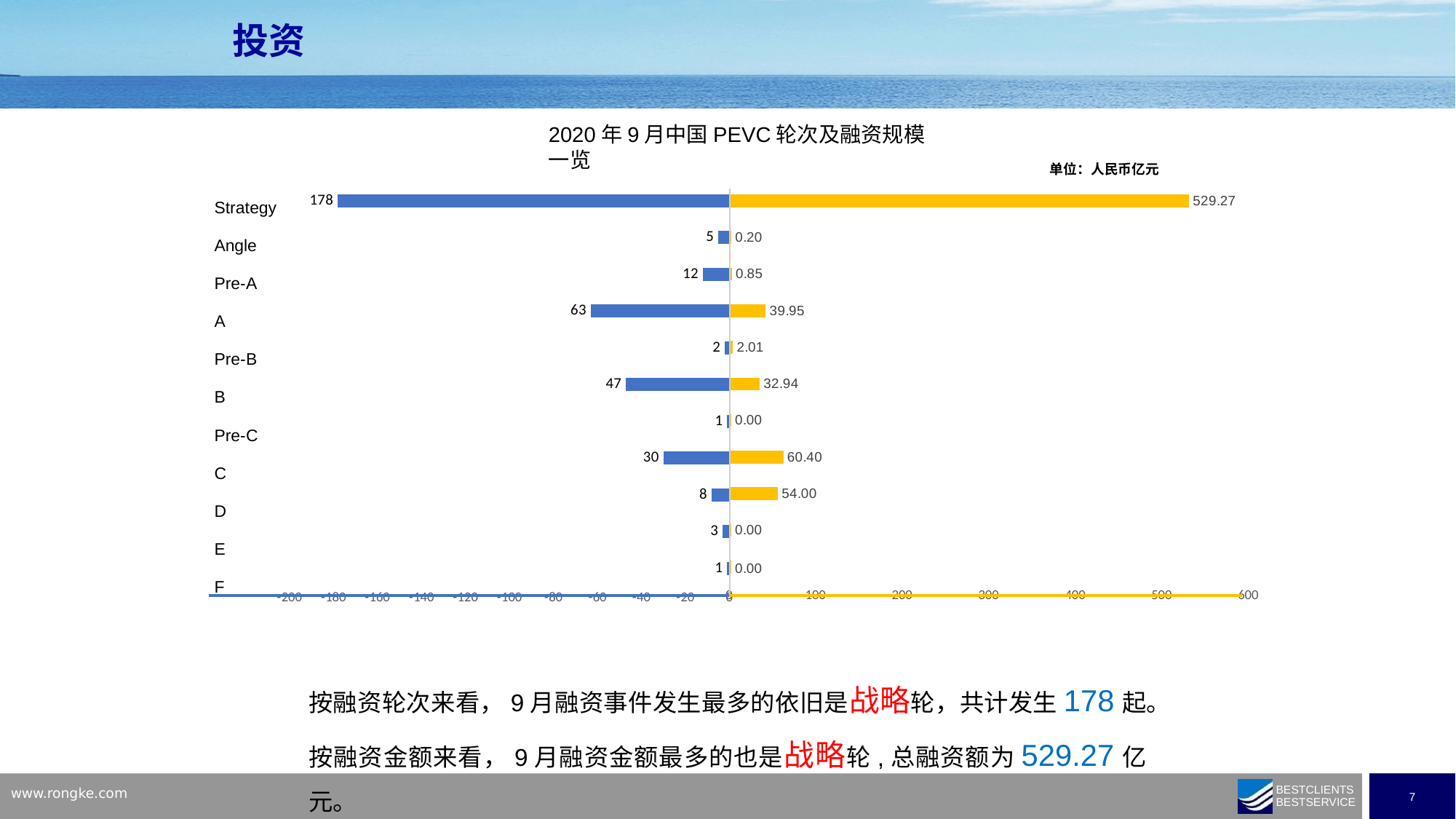

投资
2020年9月中国PEVC轮次及融资规模一览
单位：人民币亿元

### Chart

| Category |  |
|---|---|
| F | -1.0 |
| E | -3.0 |
| D | -8.0 |
| C | -30.0 |
| Pre-C | -1.0 |
| B | -47.0 |
| Pre-B | -2.0 |
| A | -63.0 |
| Pre-A | -12.0 |
| Angel | -5.0 |
| Strategy | -178.0 |

### Chart

| Category |  |
|---|---|
| F | 0.0 |
| E | 0.0 |
| D | 54.0 |
| C | 60.404 |
| Pre-C | 0.0 |
| B | 32.94 |
| Pre-B | 2.01 |
| A | 39.949 |
| Pre-A | 0.85 |
| Angel | 0.2 |
| Strategy | 529.27383802 |
Strategy
Angle
Pre-A
A
Pre-B
B
Pre-C
C
D
E
F
按融资轮次来看，9月融资事件发生最多的依旧是战略轮，共计发生178起。
按融资金额来看，9月融资金额最多的也是战略轮,总融资额为529.27亿元。